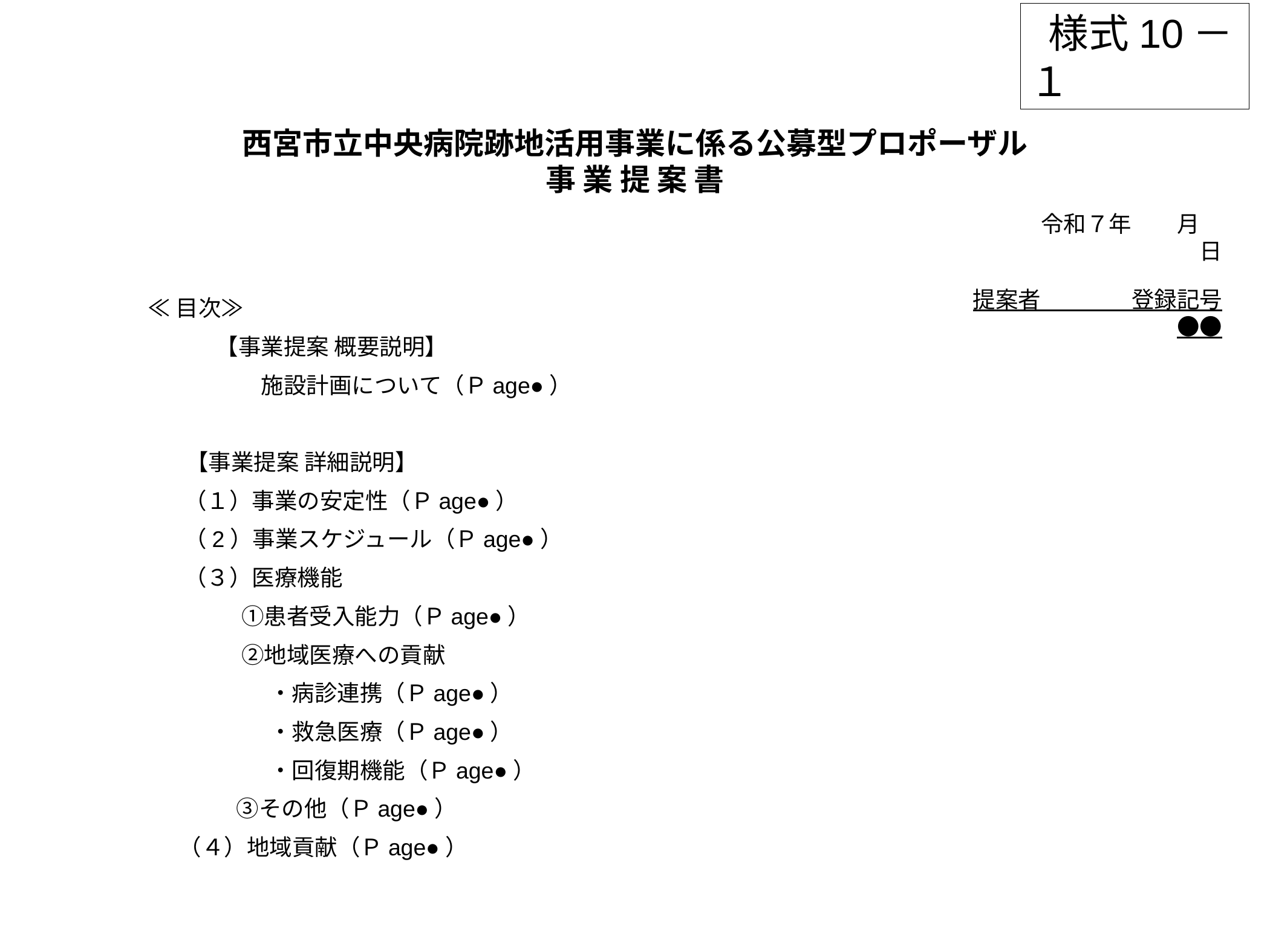

様式10－１
# 西宮市立中央病院跡地活用事業に係る公募型プロポーザル 事 業 提 案 書
令和７年　　月　　日
提案者　　　　登録記号●●
≪目次≫
　　　【事業提案 概要説明】
　　　　　施設計画について（Ｐage●）

　   【事業提案 詳細説明】
      （１）事業の安定性（Ｐage●）
      （2）事業スケジュール（Ｐage●）
      （３）医療機能
　     　　①患者受入能力（Ｐage●）
　     　　②地域医療への貢献
　　　      　・病診連携（Ｐage●）
　　　      　・救急医療（Ｐage●）
　　　      　・回復期機能（Ｐage●）
　    　　③その他（Ｐage●）
     （４）地域貢献（Ｐage●）